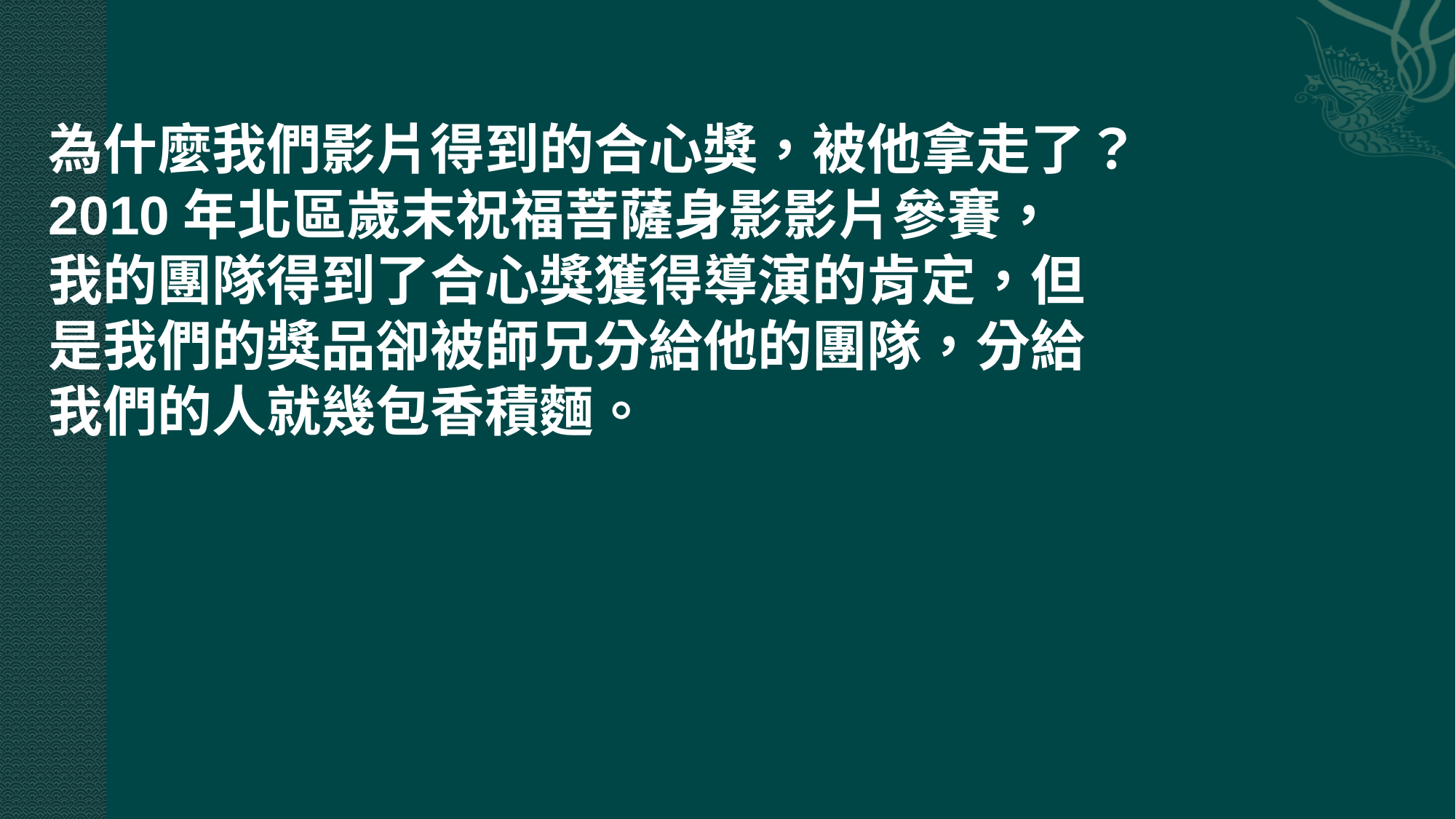

為什麼我們影片得到的合心獎，被他拿走了？
2010年北區歲末祝福菩薩身影影片參賽，我的團隊得到了合心獎獲得導演的肯定，但是我們的獎品卻被師兄分給他的團隊，分給我們的人就幾包香積麵。